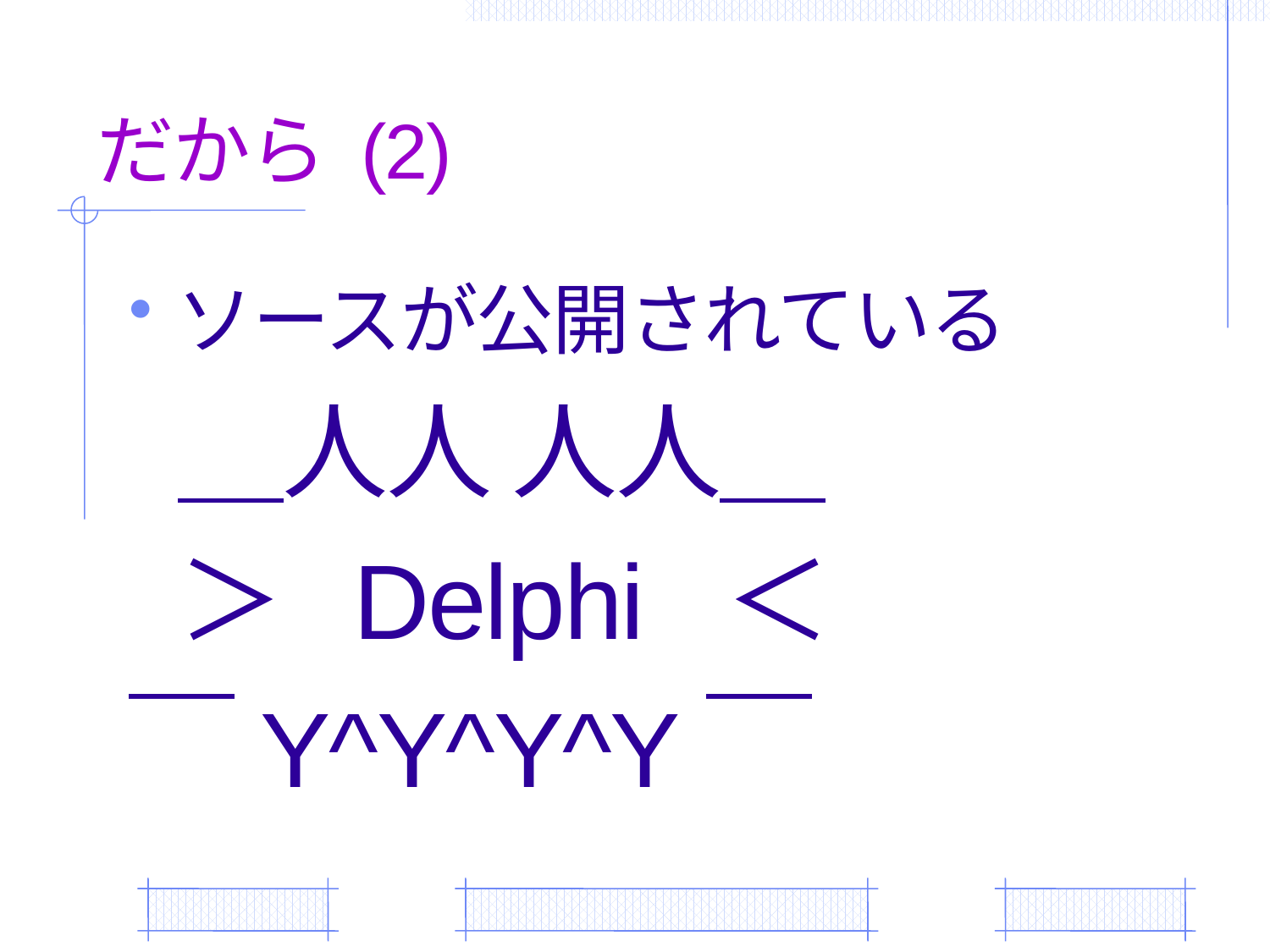

# だから (2)
ソースが公開されている
 ＿人人 人人＿
 ＞  Delphi  ＜
￣Y^Y^Y^Y￣